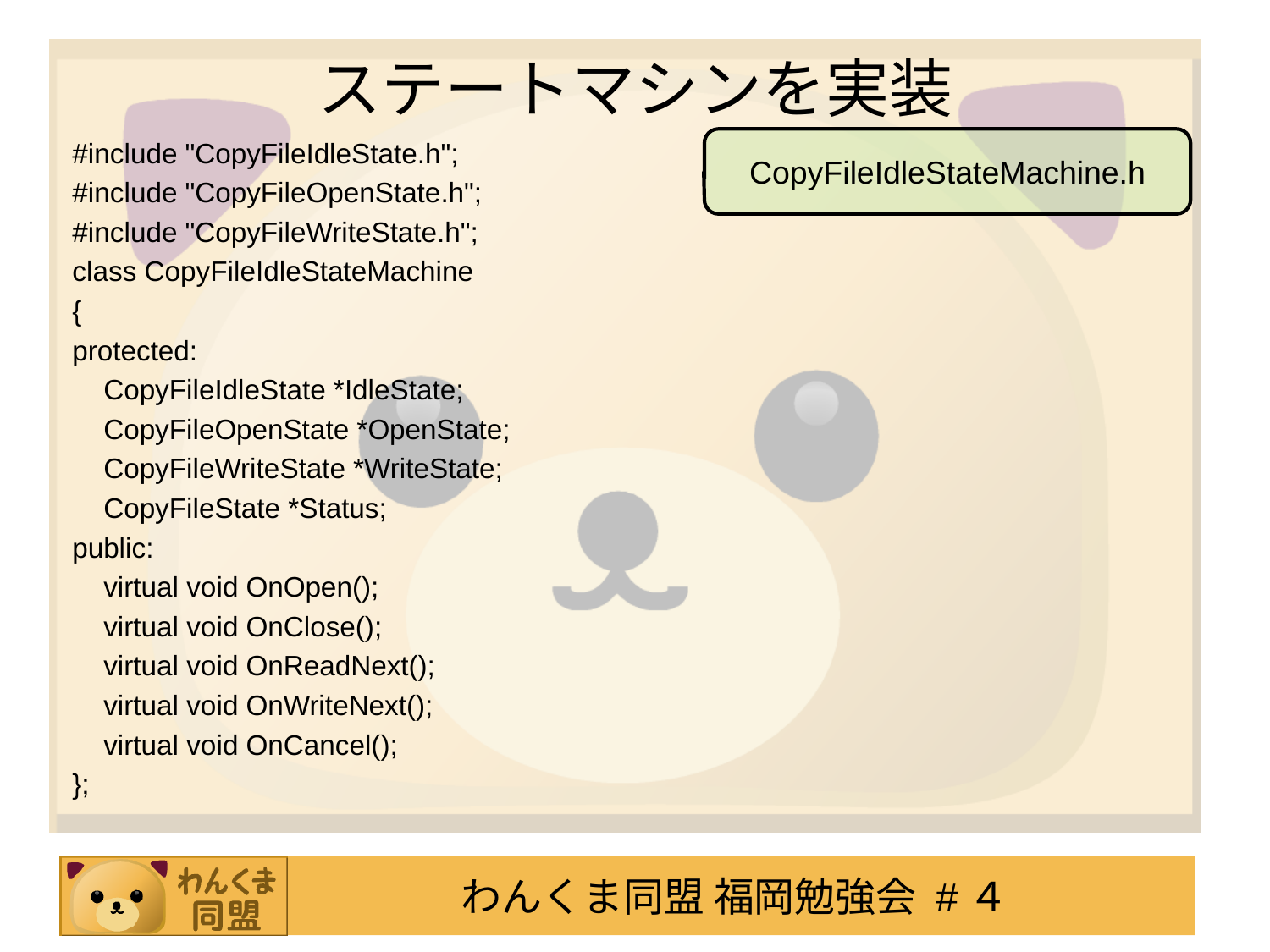

# ステートマシンを実装
#include "CopyFileIdleState.h";
#include "CopyFileOpenState.h";
#include "CopyFileWriteState.h";
class CopyFileIdleStateMachine
{
protected:
    CopyFileIdleState *IdleState;
    CopyFileOpenState *OpenState;
    CopyFileWriteState *WriteState;
    CopyFileState *Status;
public:
    virtual void OnOpen();
    virtual void OnClose();
    virtual void OnReadNext();
    virtual void OnWriteNext();
    virtual void OnCancel();
};
CopyFileIdleStateMachine.h